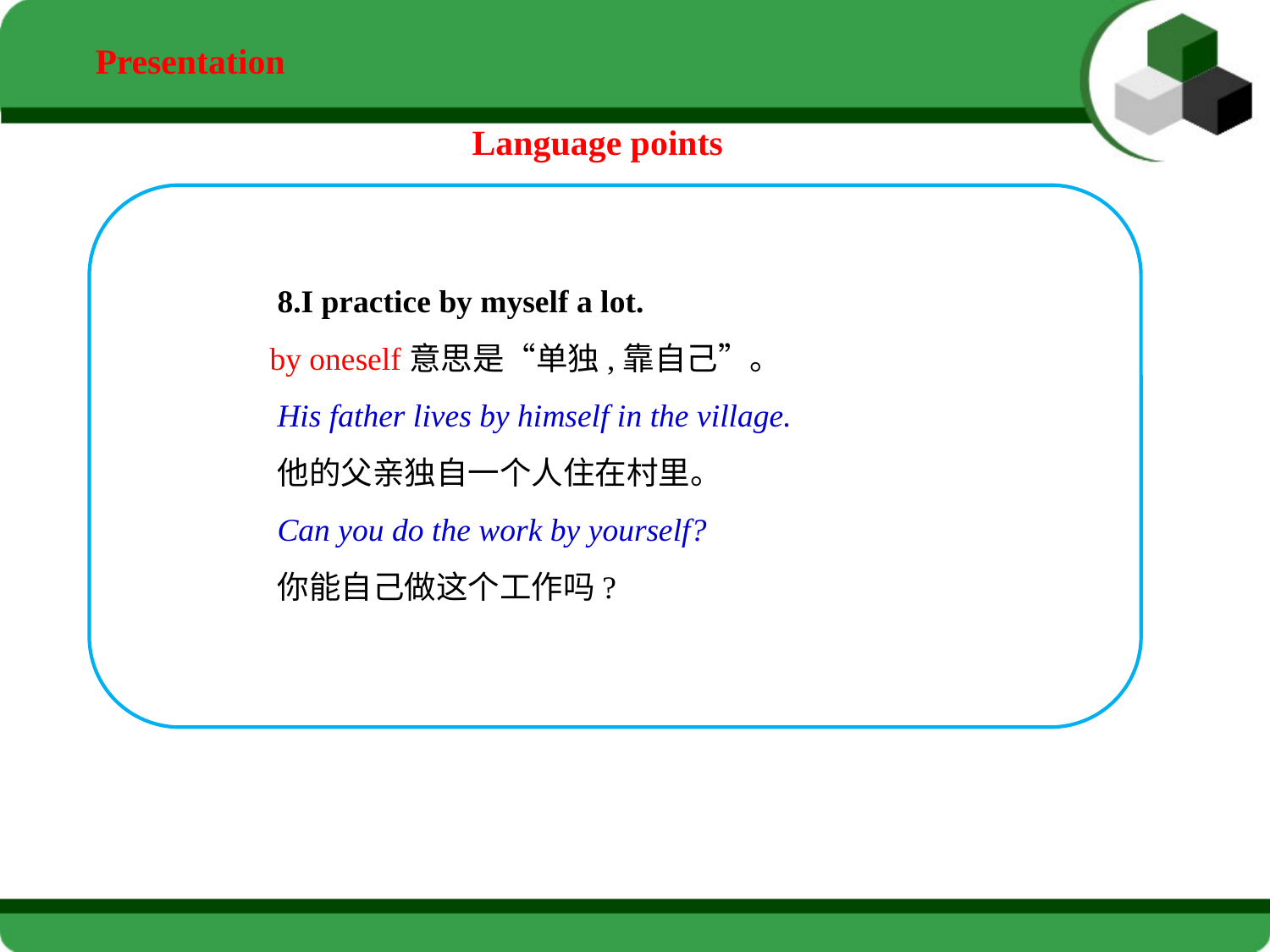

Presentation
Language points

8.I practice by myself a lot.
   by oneself意思是“单独,靠自己”。
His father lives by himself in the village.
他的父亲独自一个人住在村里。
Can you do the work by yourself?
你能自己做这个工作吗?